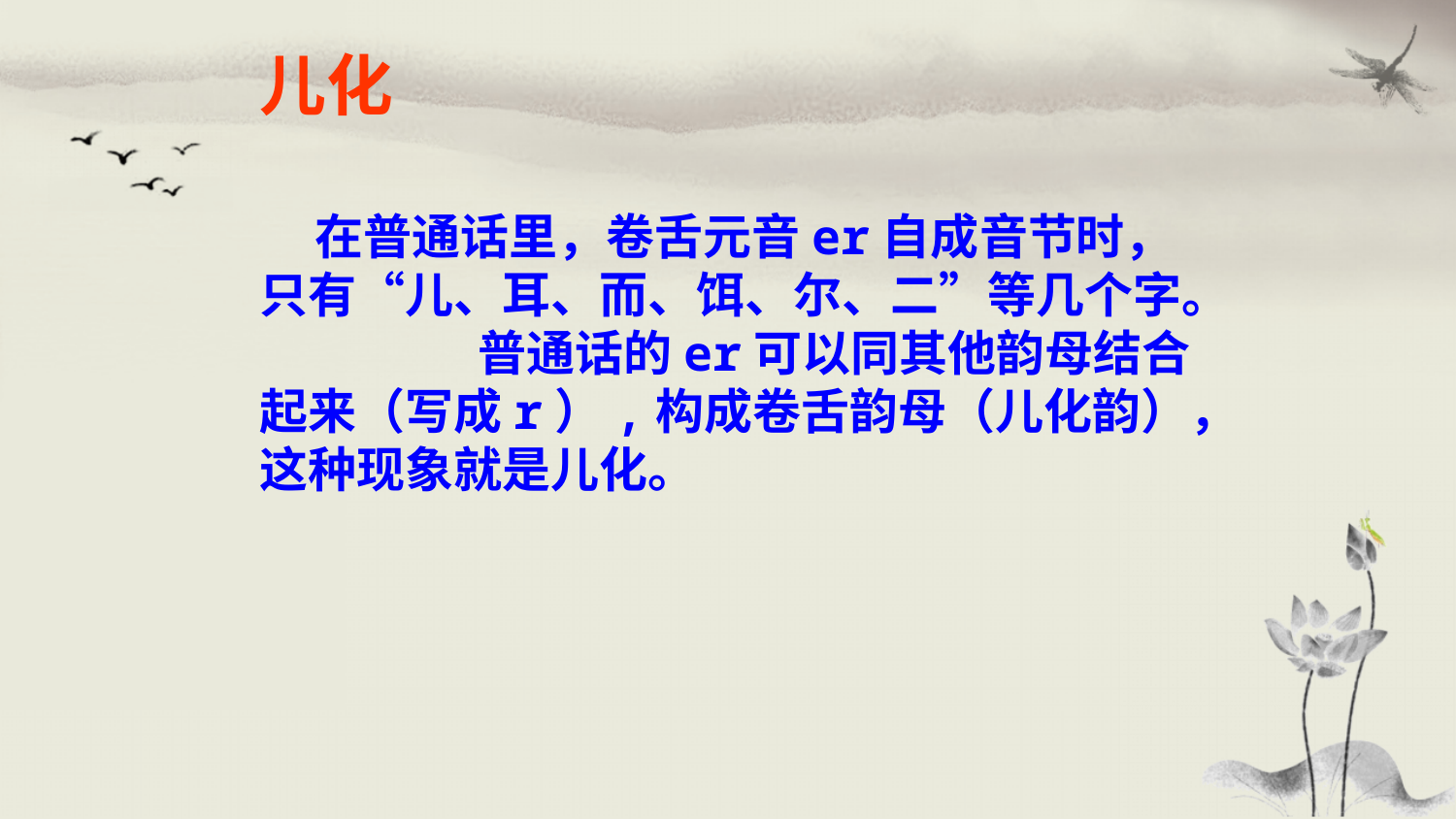

儿化
    在普通话里，卷舌元音er自成音节时，只有“儿、耳、而、饵、尔、二”等几个字。                    普通话的er可以同其他韵母结合起来（写成r）,构成卷舌韵母（儿化韵），这种现象就是儿化。